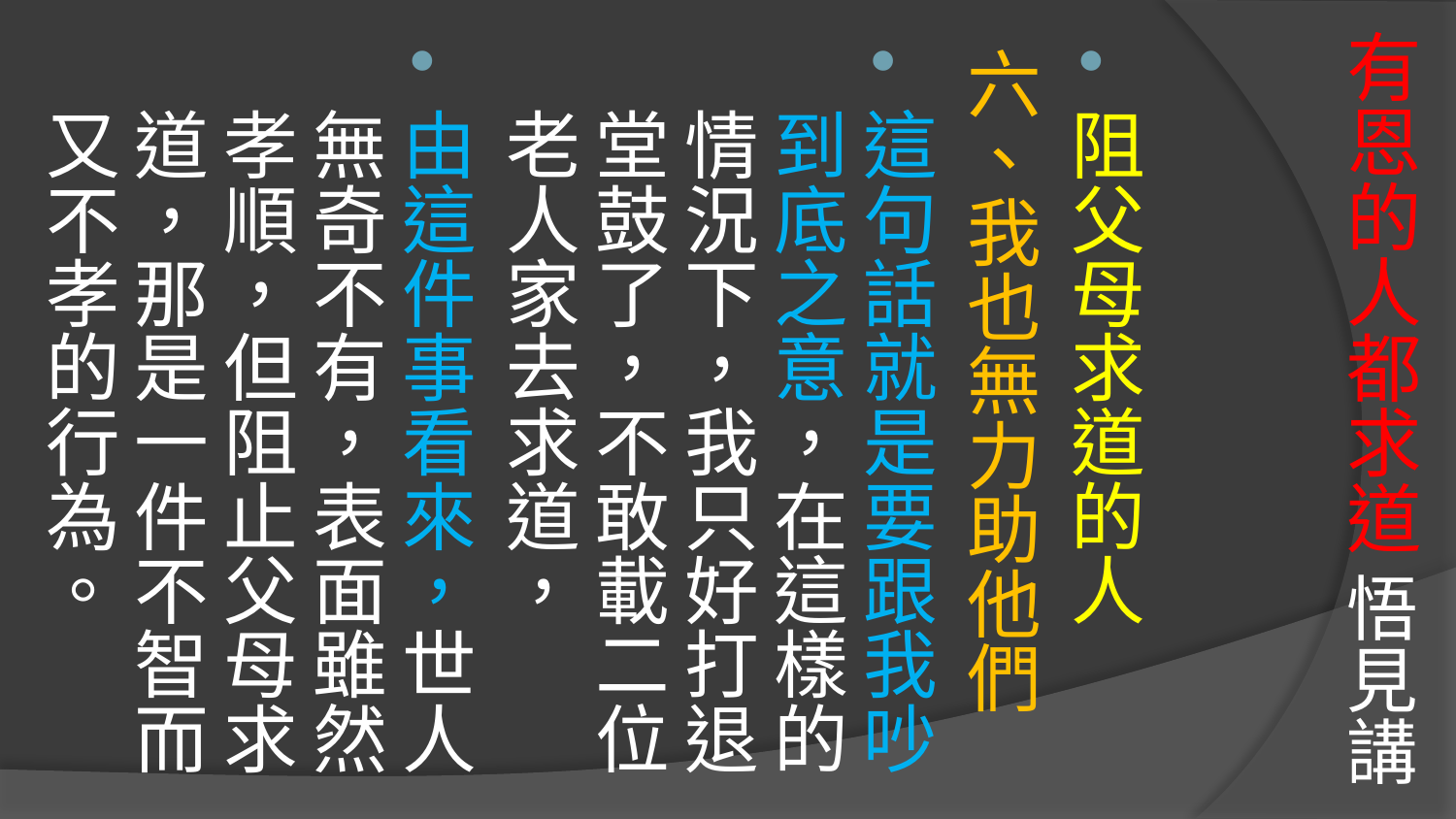

# 有恩的人都求道 悟見講
阻父母求道的人
六、我也無力助他們
這句話就是要跟我吵到底之意，在這樣的情況下，我只好打退堂鼓了，不敢載二位老人家去求道，
由這件事看來，世人無奇不有，表面雖然孝順，但阻止父母求道，那是一件不智而又不孝的行為。